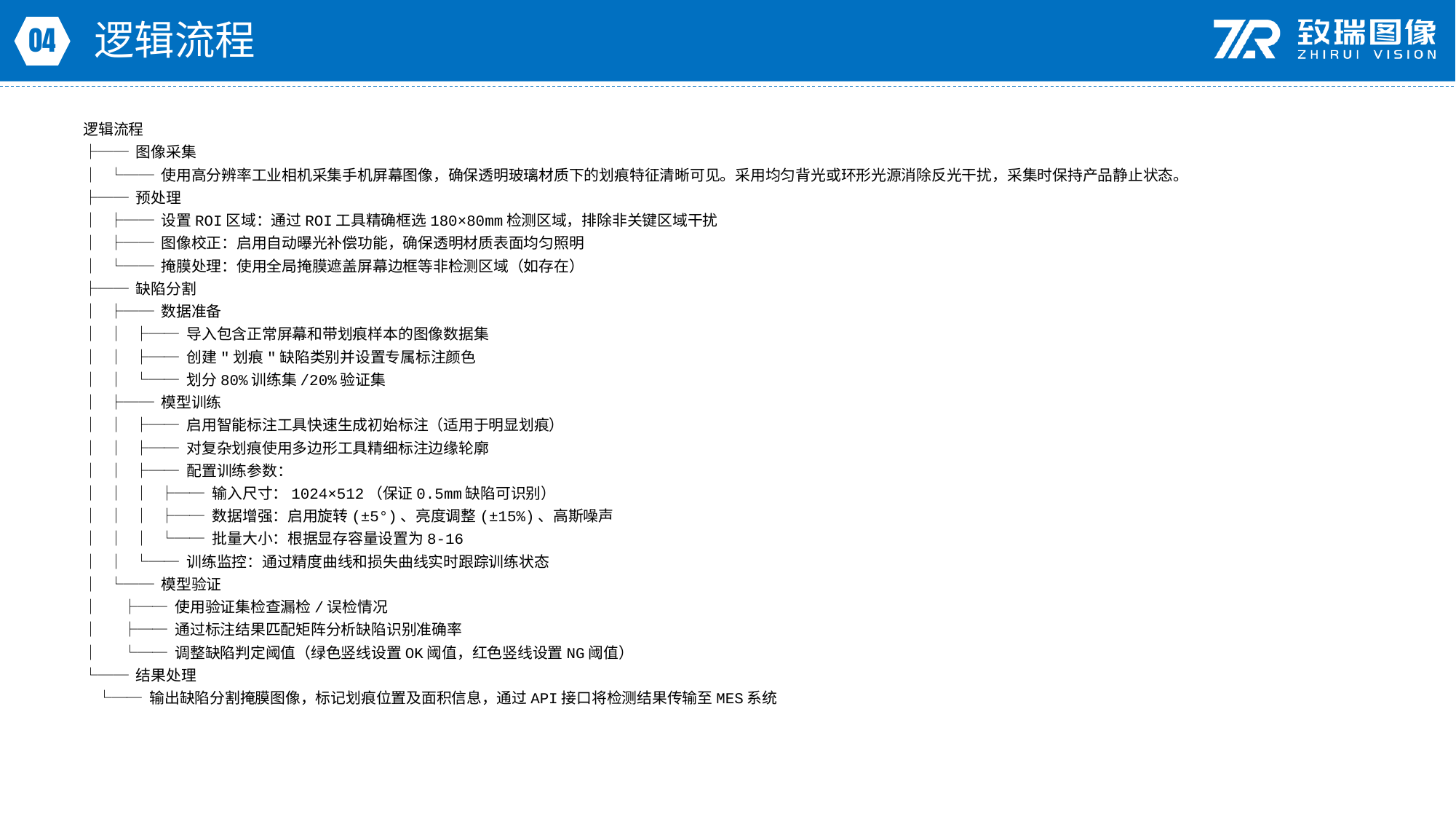

逻辑流程
04

逻辑流程
├── 图像采集
│   └── 使用高分辨率工业相机采集手机屏幕图像，确保透明玻璃材质下的划痕特征清晰可见。采用均匀背光或环形光源消除反光干扰，采集时保持产品静止状态。
├── 预处理
│   ├── 设置ROI区域：通过ROI工具精确框选180×80mm检测区域，排除非关键区域干扰
│   ├── 图像校正：启用自动曝光补偿功能，确保透明材质表面均匀照明
│   └── 掩膜处理：使用全局掩膜遮盖屏幕边框等非检测区域（如存在）
├── 缺陷分割
│   ├── 数据准备
│   │   ├── 导入包含正常屏幕和带划痕样本的图像数据集
│   │   ├── 创建"划痕"缺陷类别并设置专属标注颜色
│   │   └── 划分80%训练集/20%验证集
│   ├── 模型训练
│   │   ├── 启用智能标注工具快速生成初始标注（适用于明显划痕）
│   │   ├── 对复杂划痕使用多边形工具精细标注边缘轮廓
│   │   ├── 配置训练参数：
│   │   │   ├── 输入尺寸：1024×512（保证0.5mm缺陷可识别）
│   │   │   ├── 数据增强：启用旋转(±5°)、亮度调整(±15%)、高斯噪声
│   │   │   └── 批量大小：根据显存容量设置为8-16
│   │   └── 训练监控：通过精度曲线和损失曲线实时跟踪训练状态
│   └── 模型验证
│       ├── 使用验证集检查漏检/误检情况
│       ├── 通过标注结果匹配矩阵分析缺陷识别准确率
│       └── 调整缺陷判定阈值（绿色竖线设置OK阈值，红色竖线设置NG阈值）
└── 结果处理
    └── 输出缺陷分割掩膜图像，标记划痕位置及面积信息，通过API接口将检测结果传输至MES系统